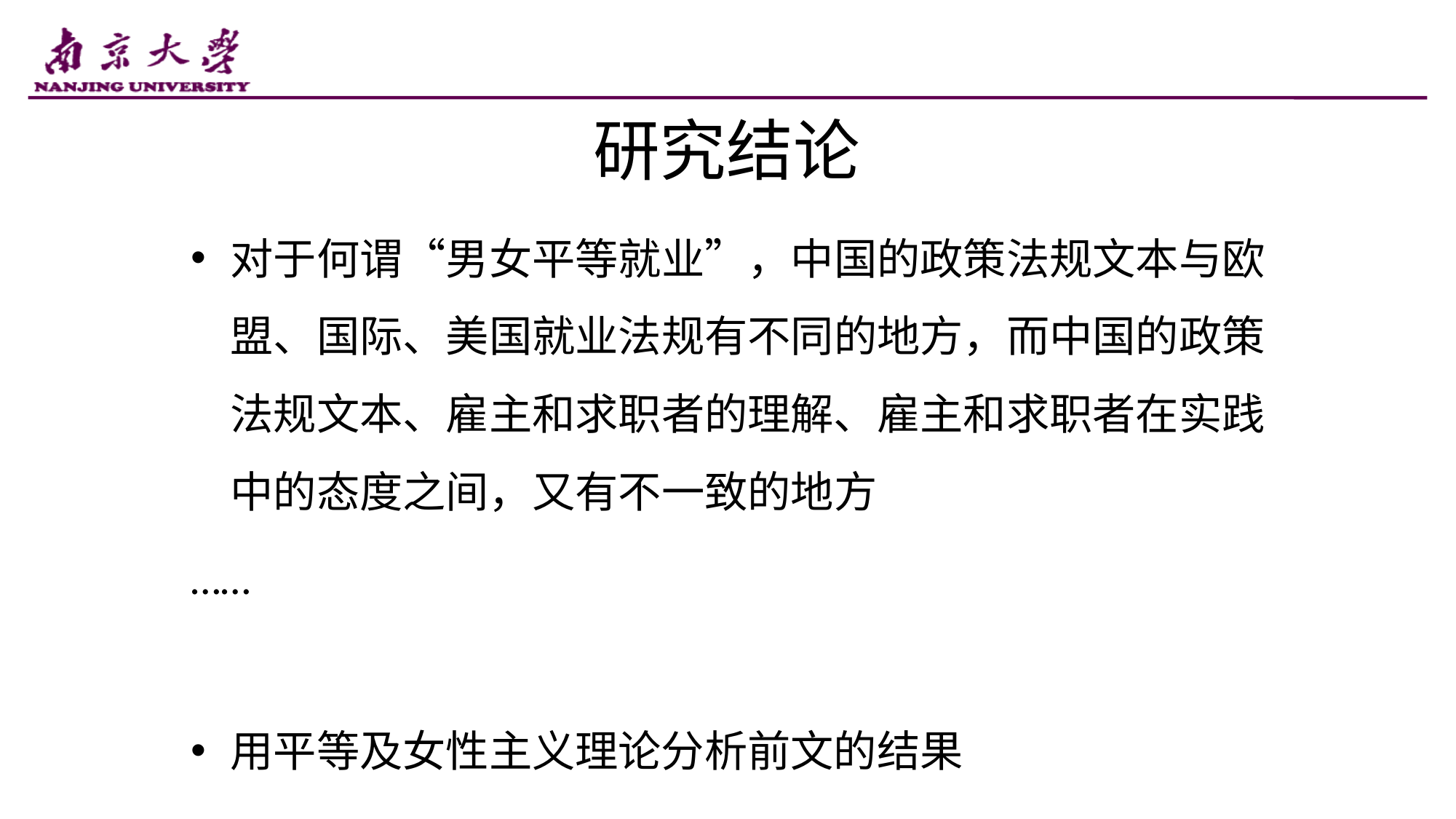

# 研究结论
对于何谓“男女平等就业”，中国的政策法规文本与欧盟、国际、美国就业法规有不同的地方，而中国的政策法规文本、雇主和求职者的理解、雇主和求职者在实践中的态度之间，又有不一致的地方
……

用平等及女性主义理论分析前文的结果